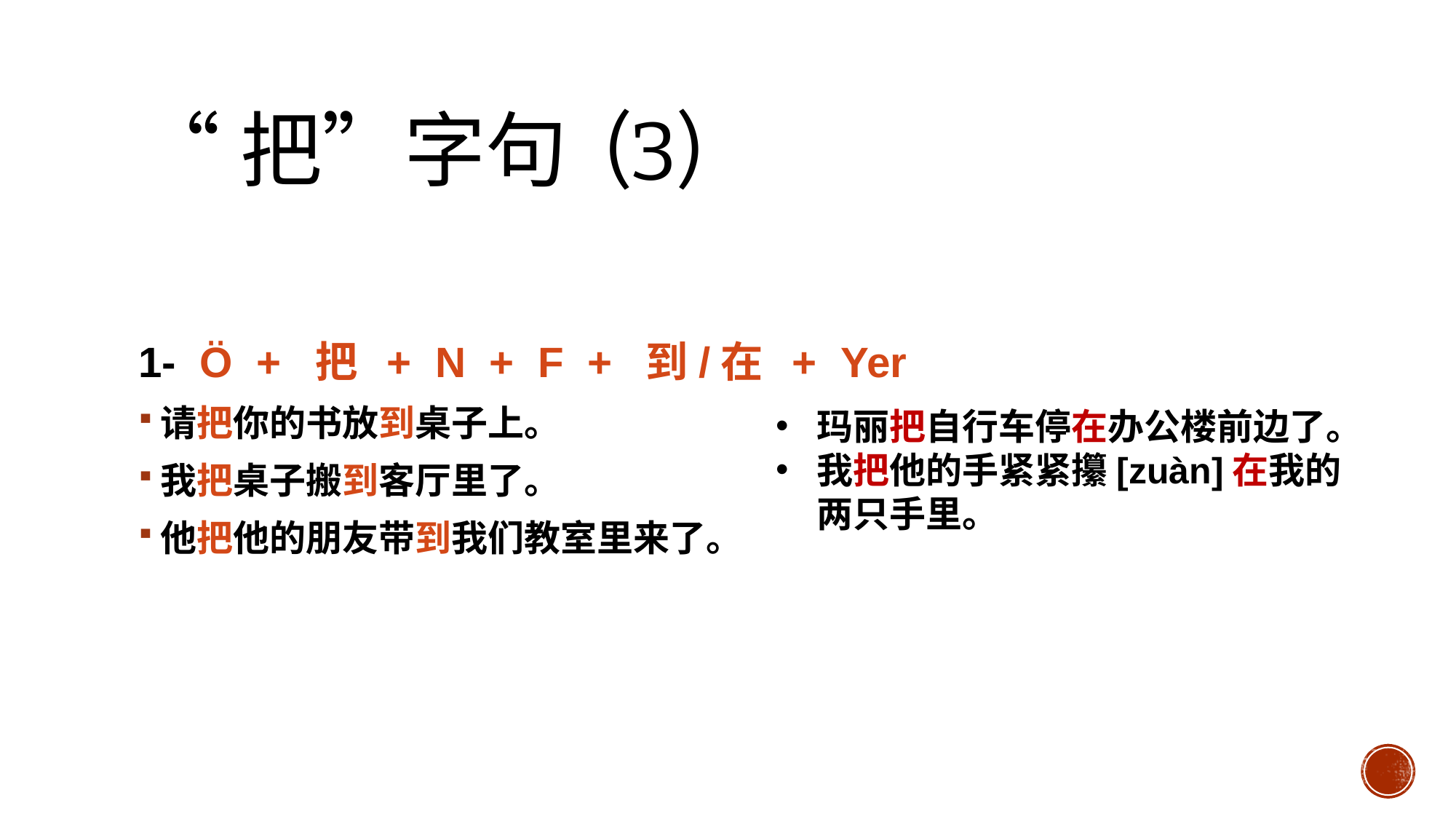

# “把”字句 (3)
1-  Ö  +  把  +  N  +  F  +  到/在  +  Yer
请把你的书放到桌子上。
我把桌子搬到客厅里了。
他把他的朋友带到我们教室里来了。

玛丽把自行车停在办公楼前边了。
我把他的手紧紧攥[zuàn]在我的两只手里。